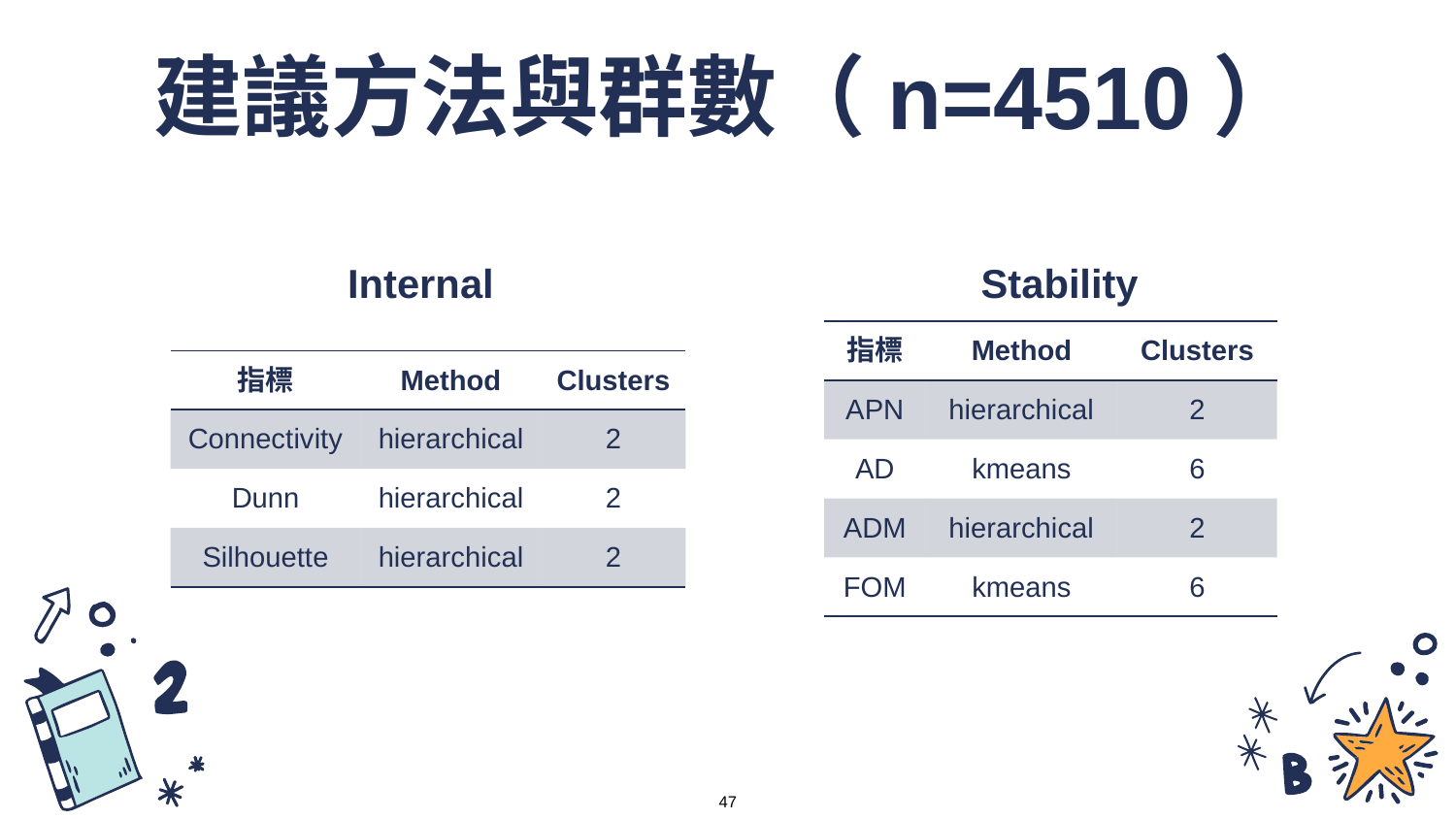

建議方法與群數（n=4510）
Internal
Stability
| 指標 | Method | Clusters |
| --- | --- | --- |
| APN | hierarchical | 2 |
| AD | kmeans | 6 |
| ADM | hierarchical | 2 |
| FOM | kmeans | 6 |
| 指標 | Method | Clusters |
| --- | --- | --- |
| Connectivity | hierarchical | 2 |
| Dunn | hierarchical | 2 |
| Silhouette | hierarchical | 2 |
47